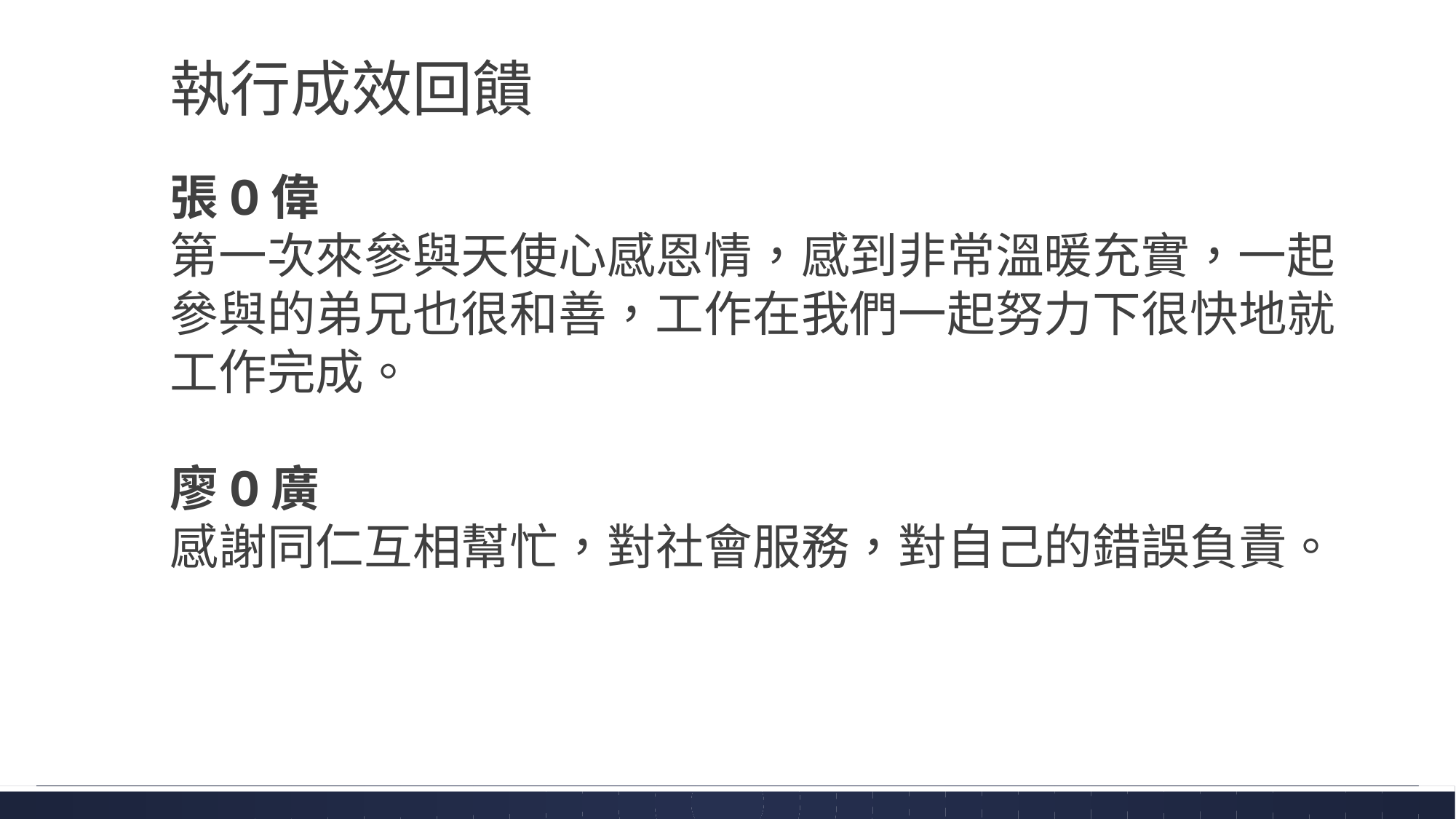

執行成效回饋
張O偉
第一次來參與天使心感恩情，感到非常溫暖充實，一起參與的弟兄也很和善，工作在我們一起努力下很快地就工作完成。

廖O廣
感謝同仁互相幫忙，對社會服務，對自己的錯誤負責。